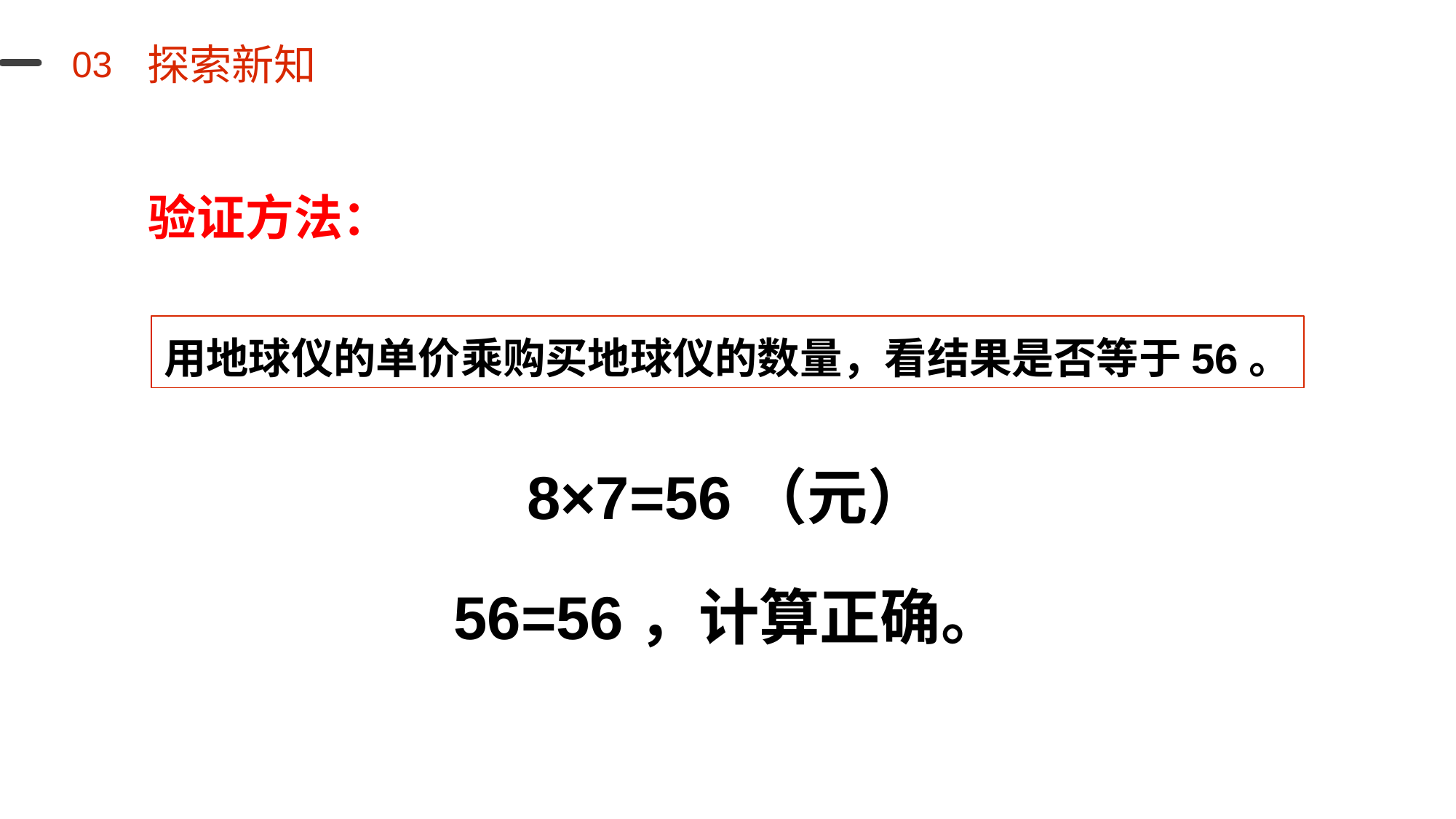

探索新知
03
验证方法：
用地球仪的单价乘购买地球仪的数量，看结果是否等于56。
8×7=56（元）
56=56，计算正确。